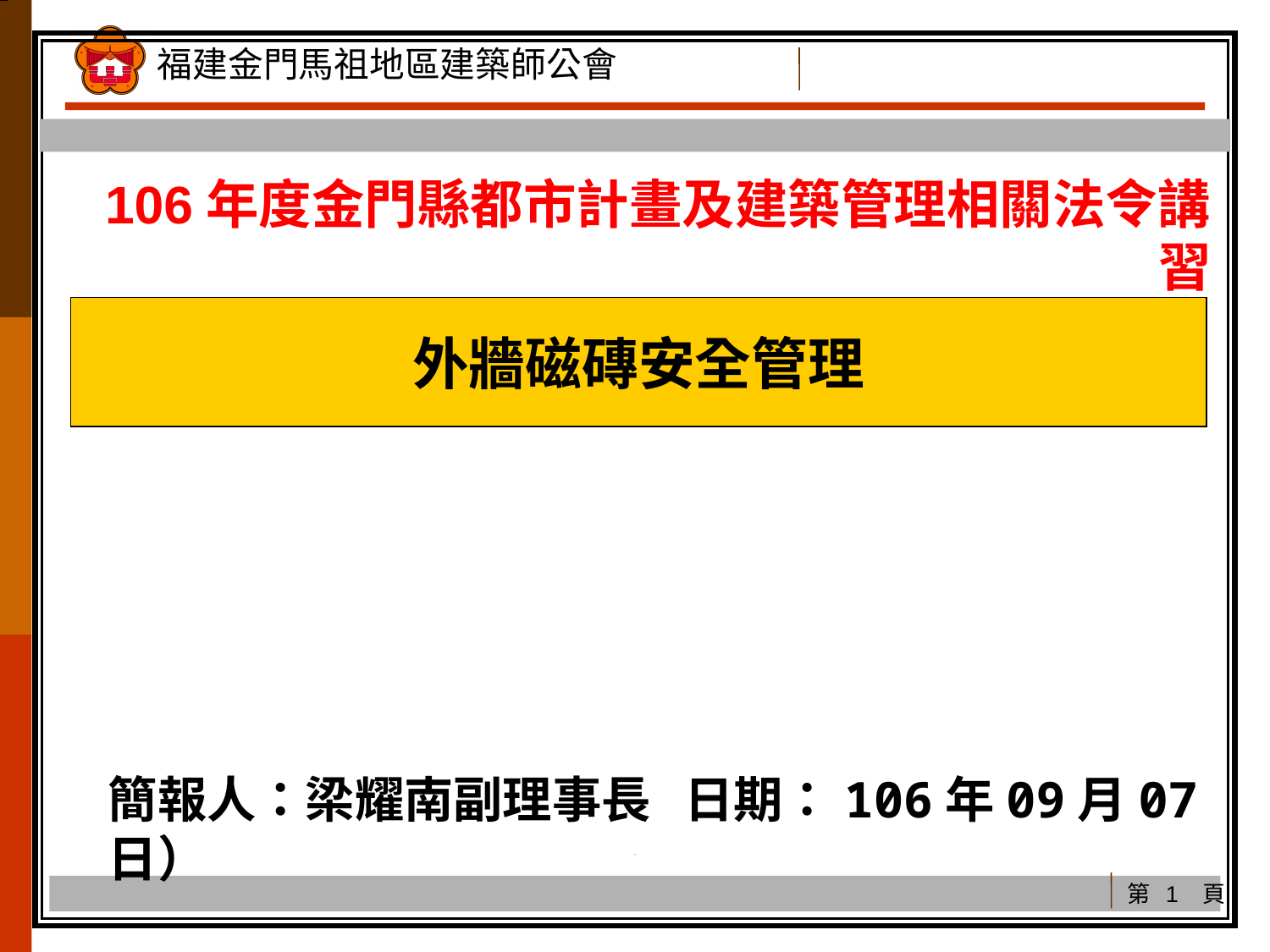

106年度金門縣都市計畫及建築管理相關法令講習
外牆磁磚安全管理
簡報人：梁耀南副理事長   日期：106年09月07日）

第  1   頁